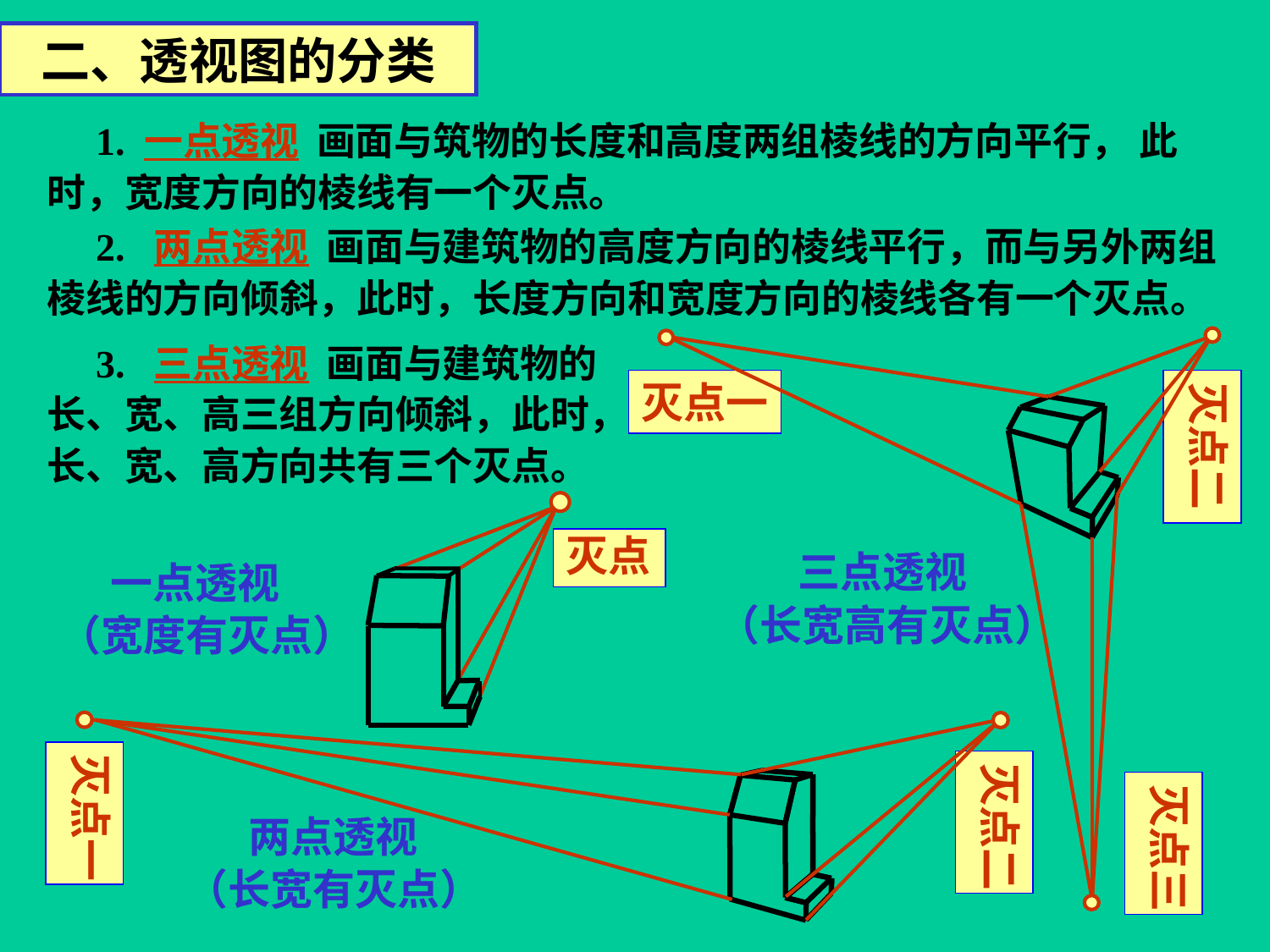

二、透视图的分类
     1. 一点透视  画面与筑物的长度和高度两组棱线的方向平行， 此时，宽度方向的棱线有一个灭点。
     2.  两点透视  画面与建筑物的高度方向的棱线平行，而与另外两组棱线的方向倾斜，此时，长度方向和宽度方向的棱线各有一个灭点。
     3.  三点透视  画面与建筑物的
长、宽、高三组方向倾斜，此时，
长、宽、高方向共有三个灭点。

灭点一
灭点二

灭点
三点透视
（长宽高有灭点）
一点透视
（宽度有灭点）

灭点一
灭点二

灭点三
两点透视
（长宽有灭点）